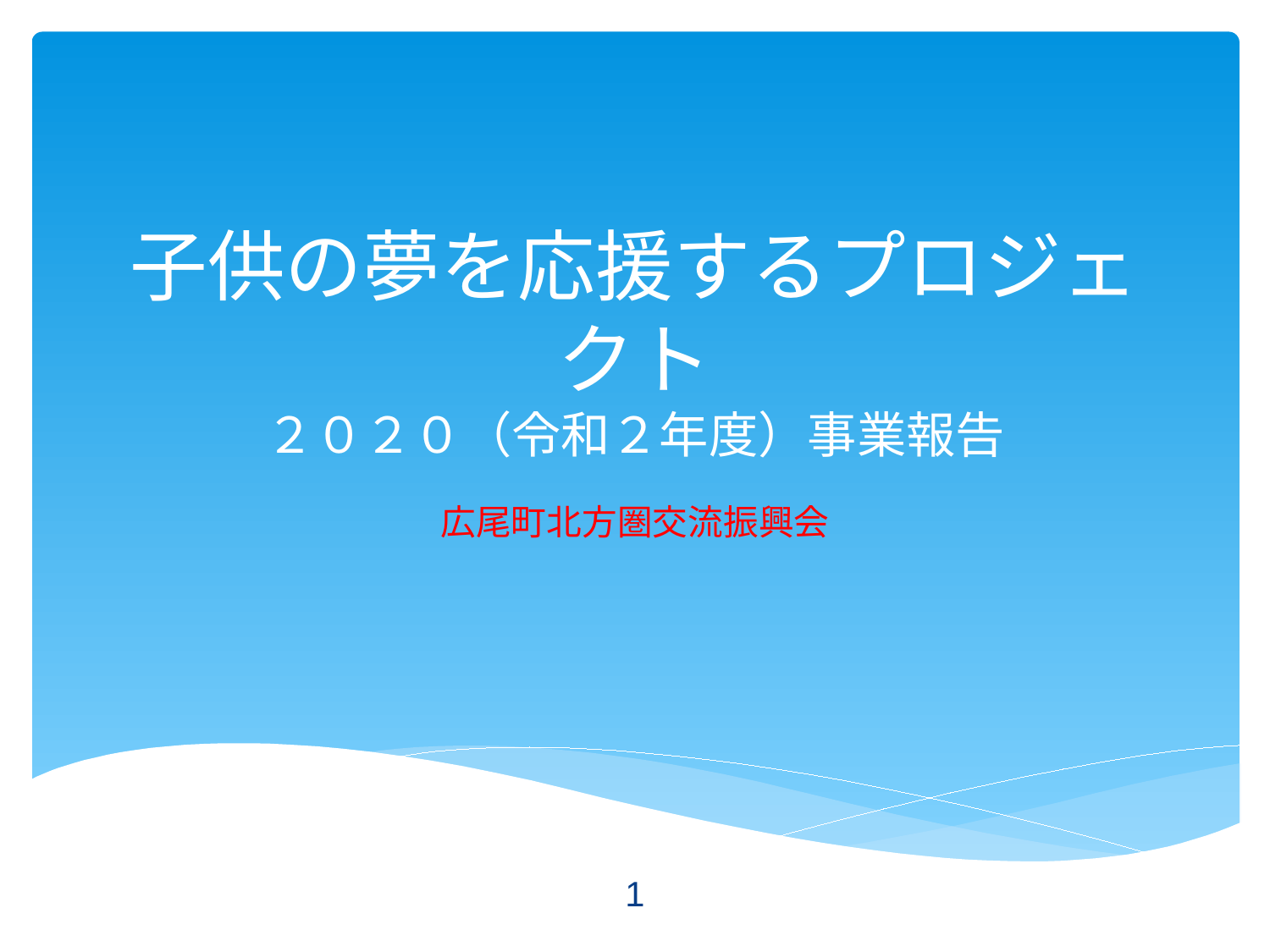

# 子供の夢を応援するプロジェクト ２０２０（令和２年度）事業報告
広尾町北方圏交流振興会
1